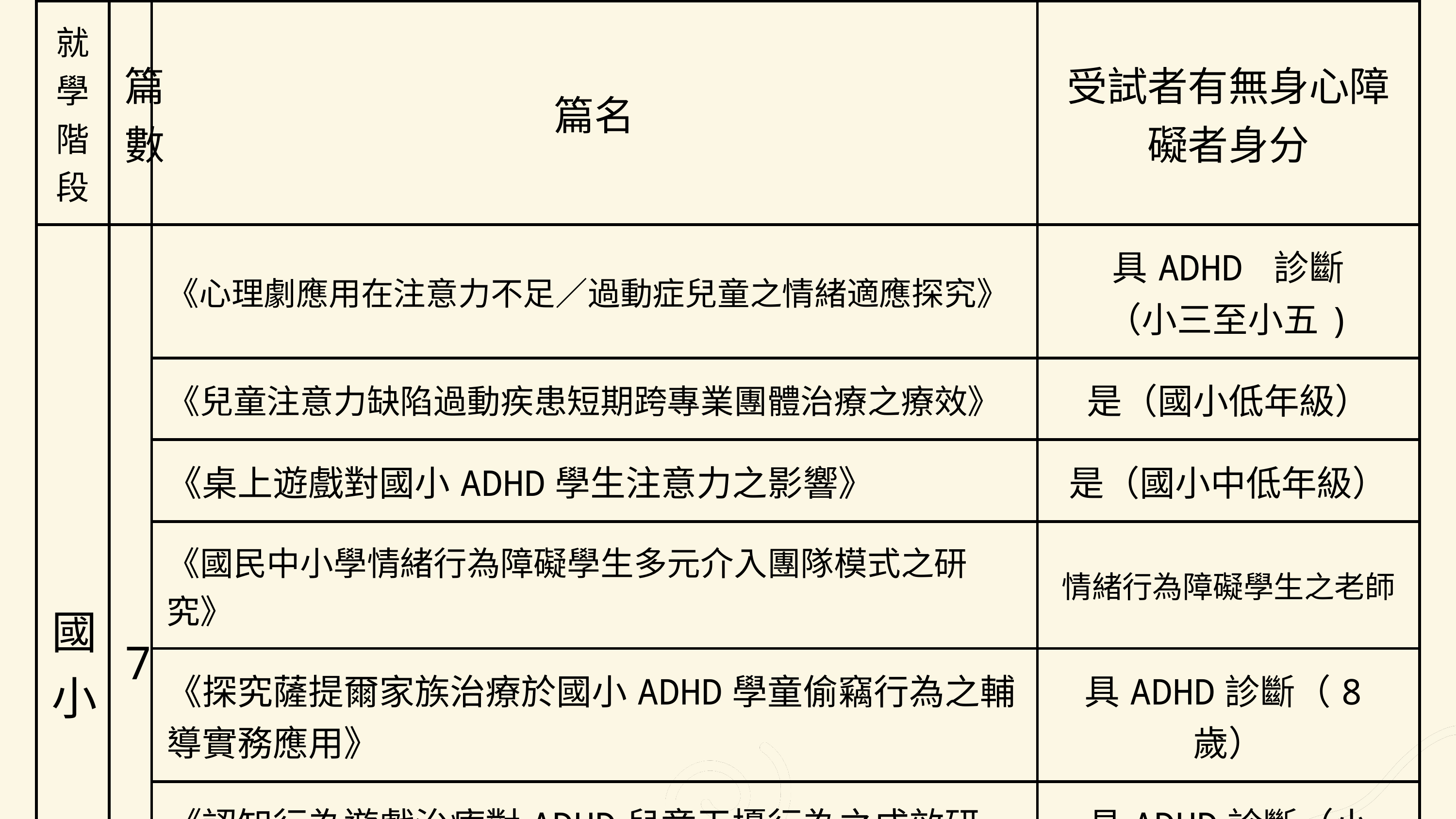

| 就學階段 | 篇數 | 篇名 | 受試者有無身心障礙者身分 |
| --- | --- | --- | --- |
| 國小 | 7 | 《心理劇應用在注意力不足／過動症兒童之情緒適應探究》 | 具ADHD 診斷 （小三至小五) |
| 國小 | 7 | 《兒童注意力缺陷過動疾患短期跨專業團體治療之療效》 | 是（國小低年級） |
| 國小 | 7 | 《桌上遊戲對國小ADHD學生注意力之影響》 | 是（國小中低年級） |
|  |  | 《國民中小學情緒行為障礙學生多元介入團隊模式之研究》 | 情緒行為障礙學生之老師 |
|  |  | 《探究薩提爾家族治療於國小ADHD學童偷竊行為之輔導實務應用》 | 具ADHD診斷（8歲） |
|  |  | 《認知行為遊戲治療對ADHD兒童干擾行為之成效研究》 | 具ADHD診斷（小四） |
|  |  | 《正向行為支持策略對改善國小注意力缺陷過動症學生不聽從行為之行動研究》 | 具ADHD診斷， 但無服用藥物（小二） |